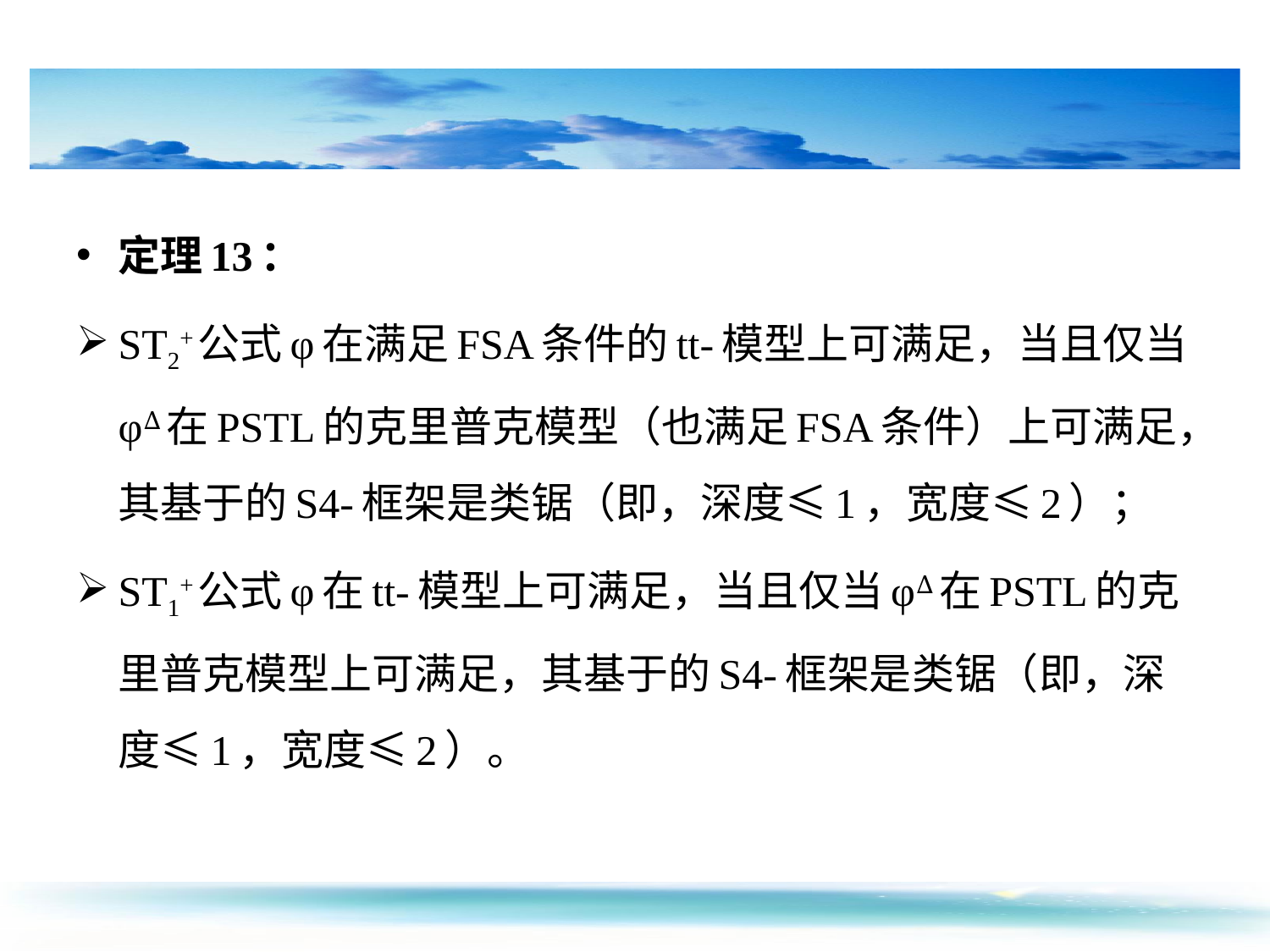

定理13：
ST2+公式φ在满足FSA条件的tt-模型上可满足，当且仅当φΔ在PSTL的克里普克模型（也满足FSA条件）上可满足，其基于的S4-框架是类锯（即，深度≤1，宽度≤2）；
ST1+公式φ在tt-模型上可满足，当且仅当φΔ在PSTL的克里普克模型上可满足，其基于的S4-框架是类锯（即，深度≤1，宽度≤2）。